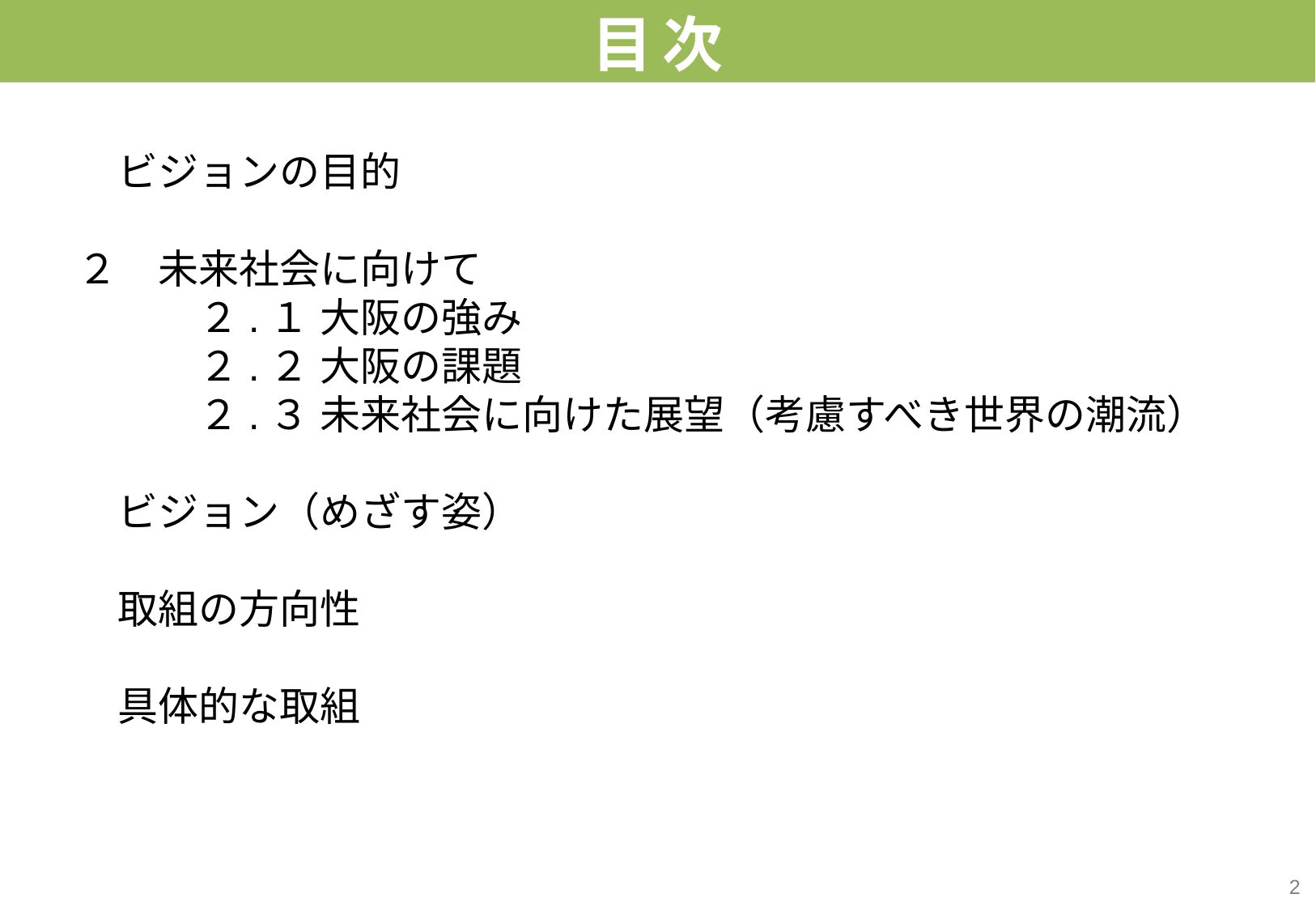

# 目次
　ビジョンの目的

２　未来社会に向けて
　　　２.１	大阪の強み
　　　２.２	大阪の課題
　　　２.３	未来社会に向けた展望（考慮すべき世界の潮流）

　ビジョン（めざす姿）

　取組の方向性

　具体的な取組
2